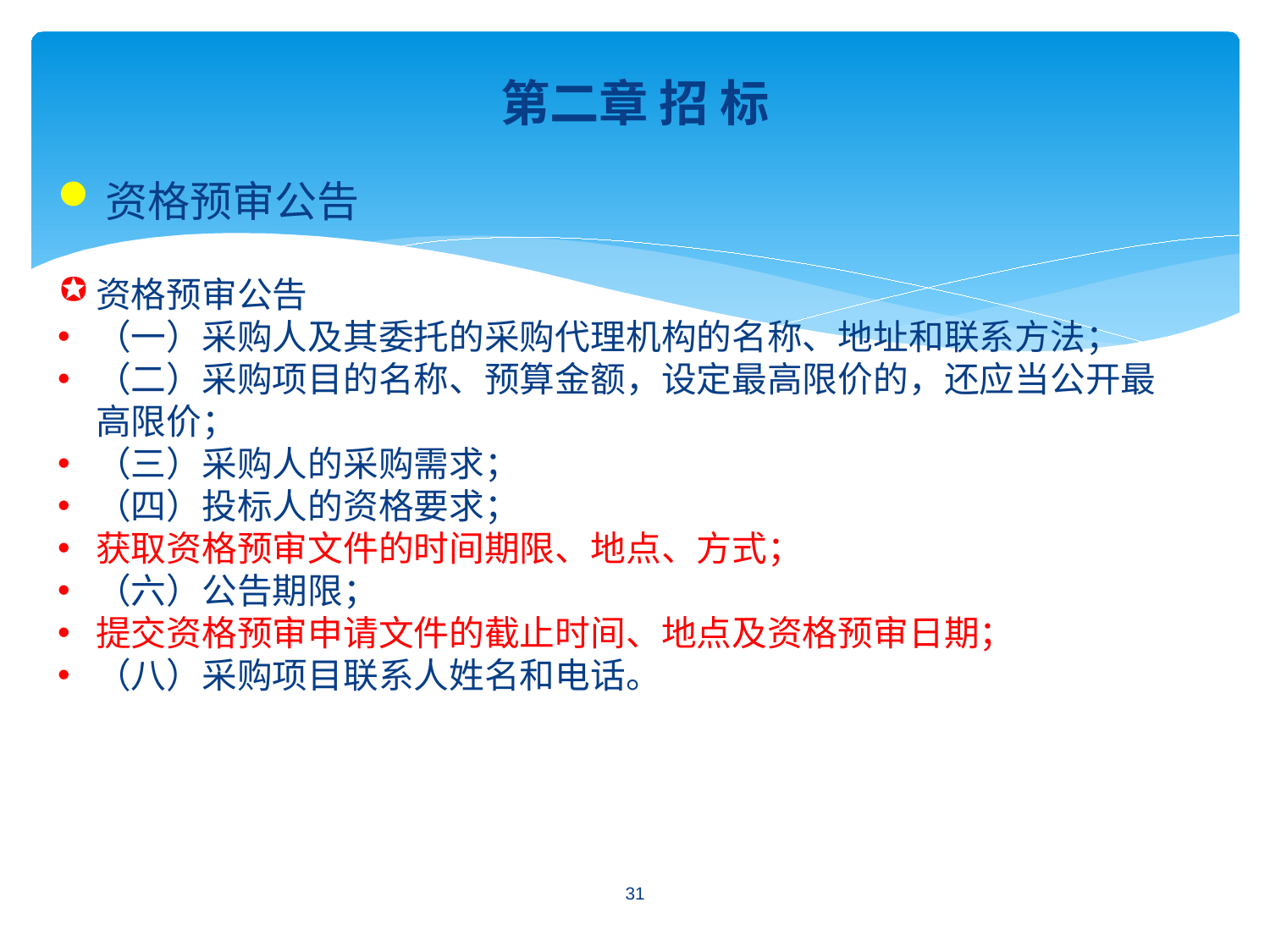

第二章 招 标
资格预审公告
资格预审公告
（一）采购人及其委托的采购代理机构的名称、地址和联系方法；
（二）采购项目的名称、预算金额，设定最高限价的，还应当公开最高限价；
（三）采购人的采购需求；
（四）投标人的资格要求；
获取资格预审文件的时间期限、地点、方式；
（六）公告期限；
提交资格预审申请文件的截止时间、地点及资格预审日期；
（八）采购项目联系人姓名和电话。
31